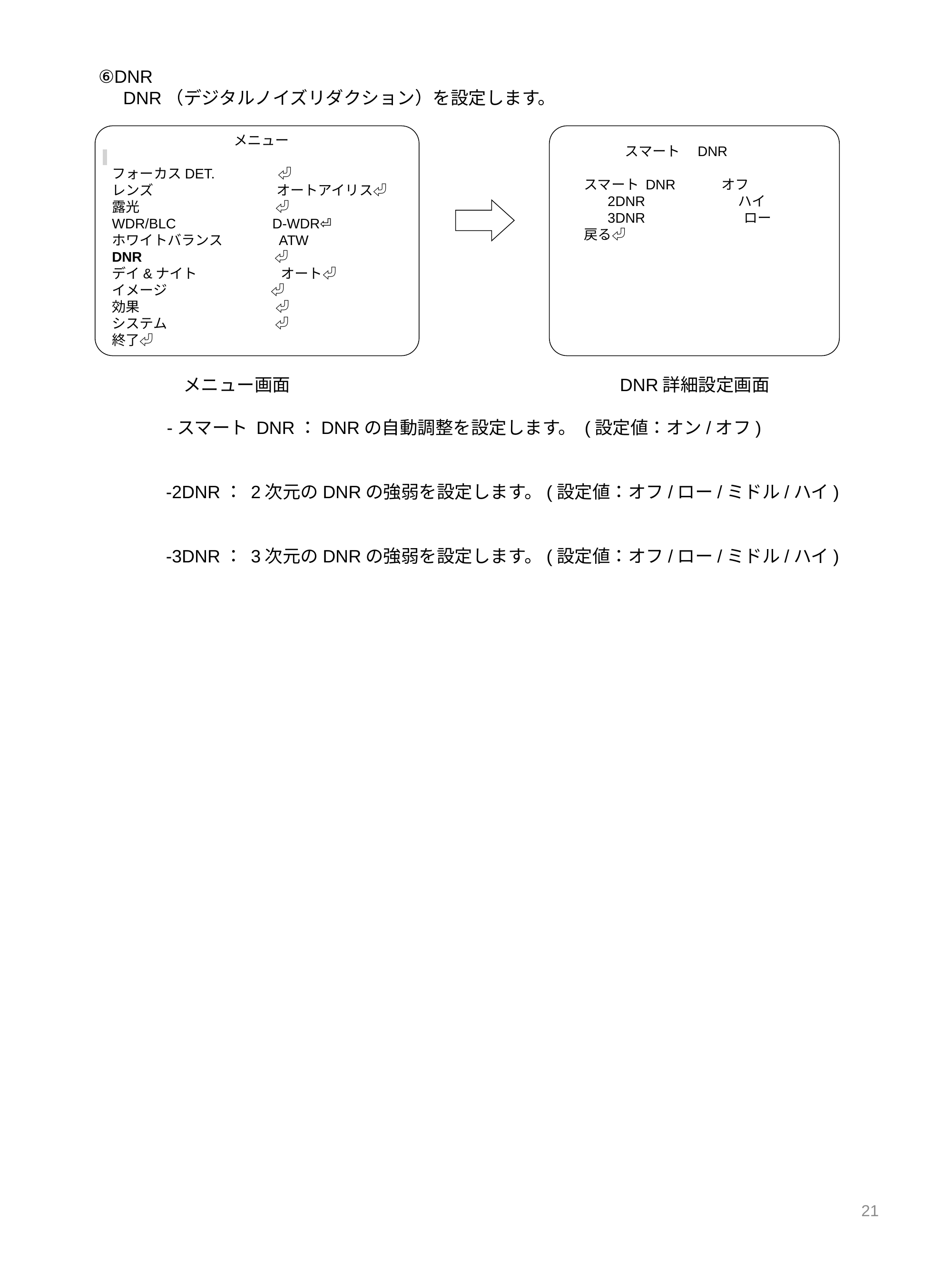

⑥DNR
 DNR（デジタルノイズリダクション）を設定します。
　メニュー

フォーカスDET. 　　         ⏎
レンズ　　　　　　　        オートアイリス⏎
露光　　　　　　　　        ⏎
WDR/BLC　　　　           D-WDR⏎
ホワイトバランス　　        ATW
DNR　　　　　　　          ⏎
デイ&ナイト　　　　         オート⏎
イメージ　　　　　           ⏎
効果　　　　　　　　        ⏎
システム　　　　　　        ⏎
終了⏎

　　　　　　   スマート　DNR

スマート DNR 　        オフ
      2DNR　　　  　         ハイ
      3DNR　　　　　        ロー
戻る⏎

　メニュー画面　　　　　　　　　　　　　　　　　　 DNR詳細設定画面

　-スマート DNR：DNRの自動調整を設定します。 (設定値：オン/オフ)

-2DNR： 2次元のDNRの強弱を設定します。(設定値：オフ/ロー/ミドル/ハイ)

-3DNR： 3次元のDNRの強弱を設定します。(設定値：オフ/ロー/ミドル/ハイ)
21